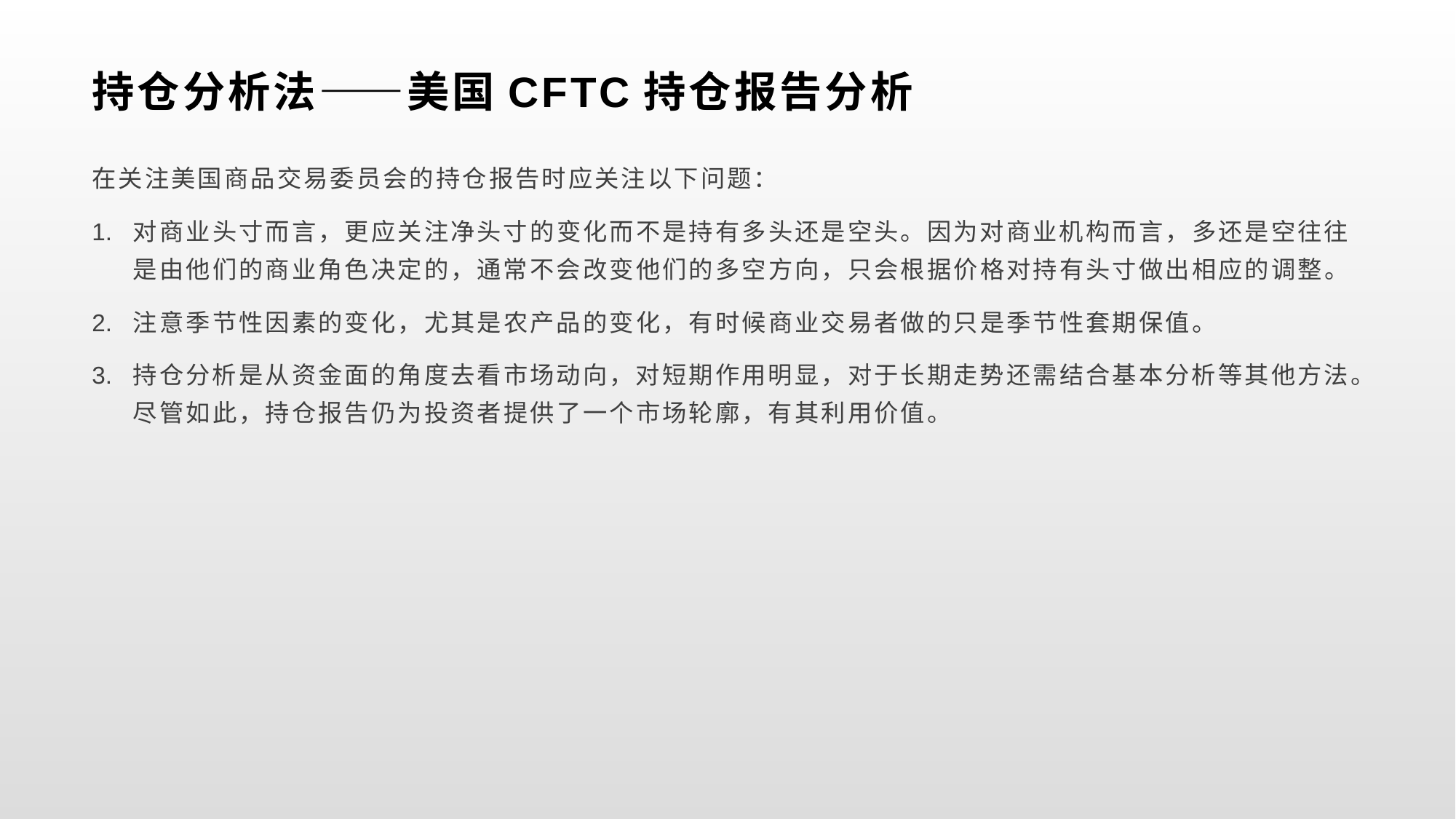

# 持仓分析法——美国CFTC持仓报告分析
在关注美国商品交易委员会的持仓报告时应关注以下问题：
对商业头寸而言，更应关注净头寸的变化而不是持有多头还是空头。因为对商业机构而言，多还是空往往是由他们的商业角色决定的，通常不会改变他们的多空方向，只会根据价格对持有头寸做出相应的调整。
注意季节性因素的变化，尤其是农产品的变化，有时候商业交易者做的只是季节性套期保值。
持仓分析是从资金面的角度去看市场动向，对短期作用明显，对于长期走势还需结合基本分析等其他方法。尽管如此，持仓报告仍为投资者提供了一个市场轮廓，有其利用价值。